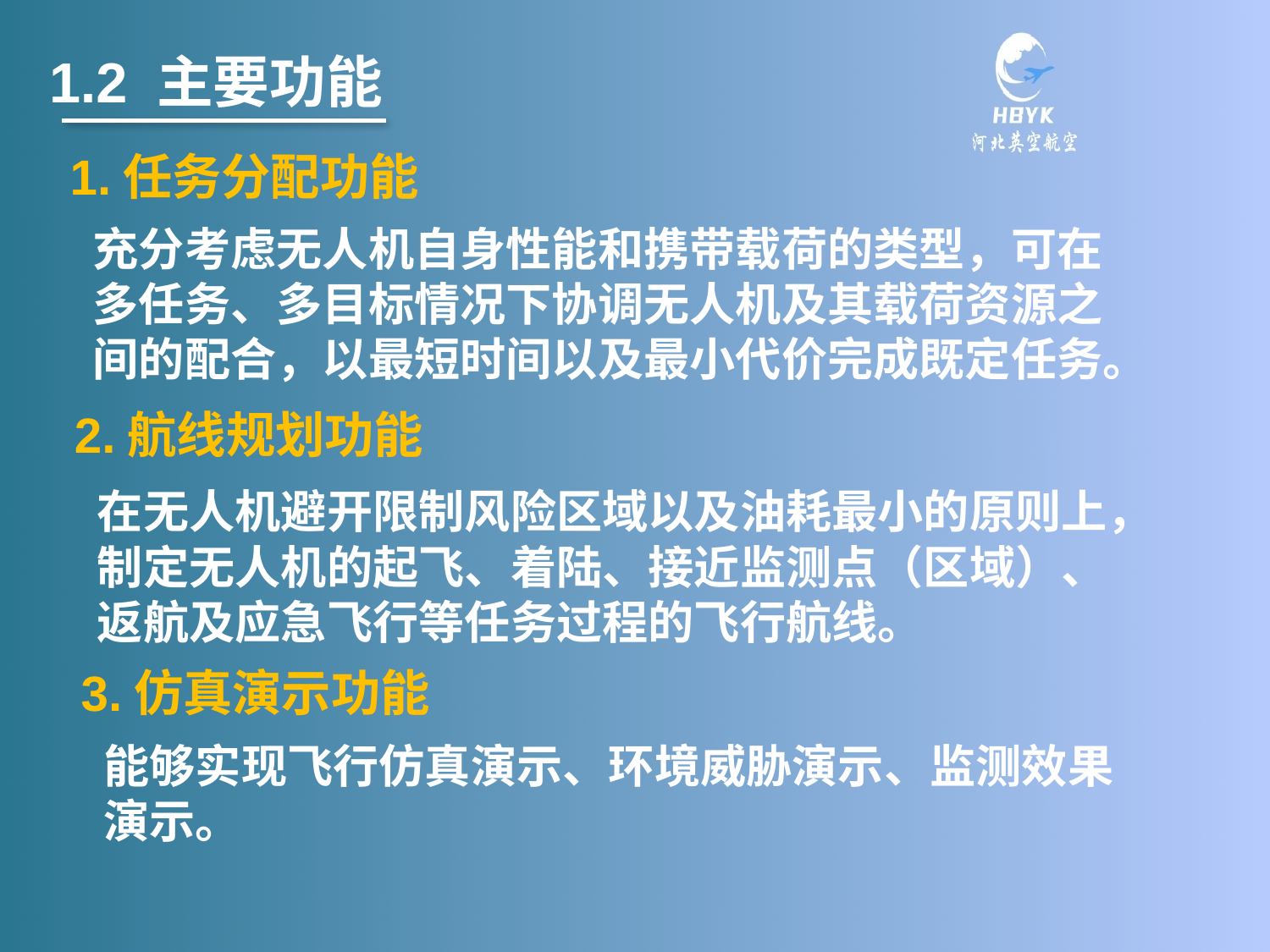

1.2 主要功能

1.任务分配功能
充分考虑无人机自身性能和携带载荷的类型，可在多任务、多目标情况下协调无人机及其载荷资源之间的配合，以最短时间以及最小代价完成既定任务。
2.航线规划功能
在无人机避开限制风险区域以及油耗最小的原则上，制定无人机的起飞、着陆、接近监测点（区域）、返航及应急飞行等任务过程的飞行航线。
3.仿真演示功能
能够实现飞行仿真演示、环境威胁演示、监测效果演示。